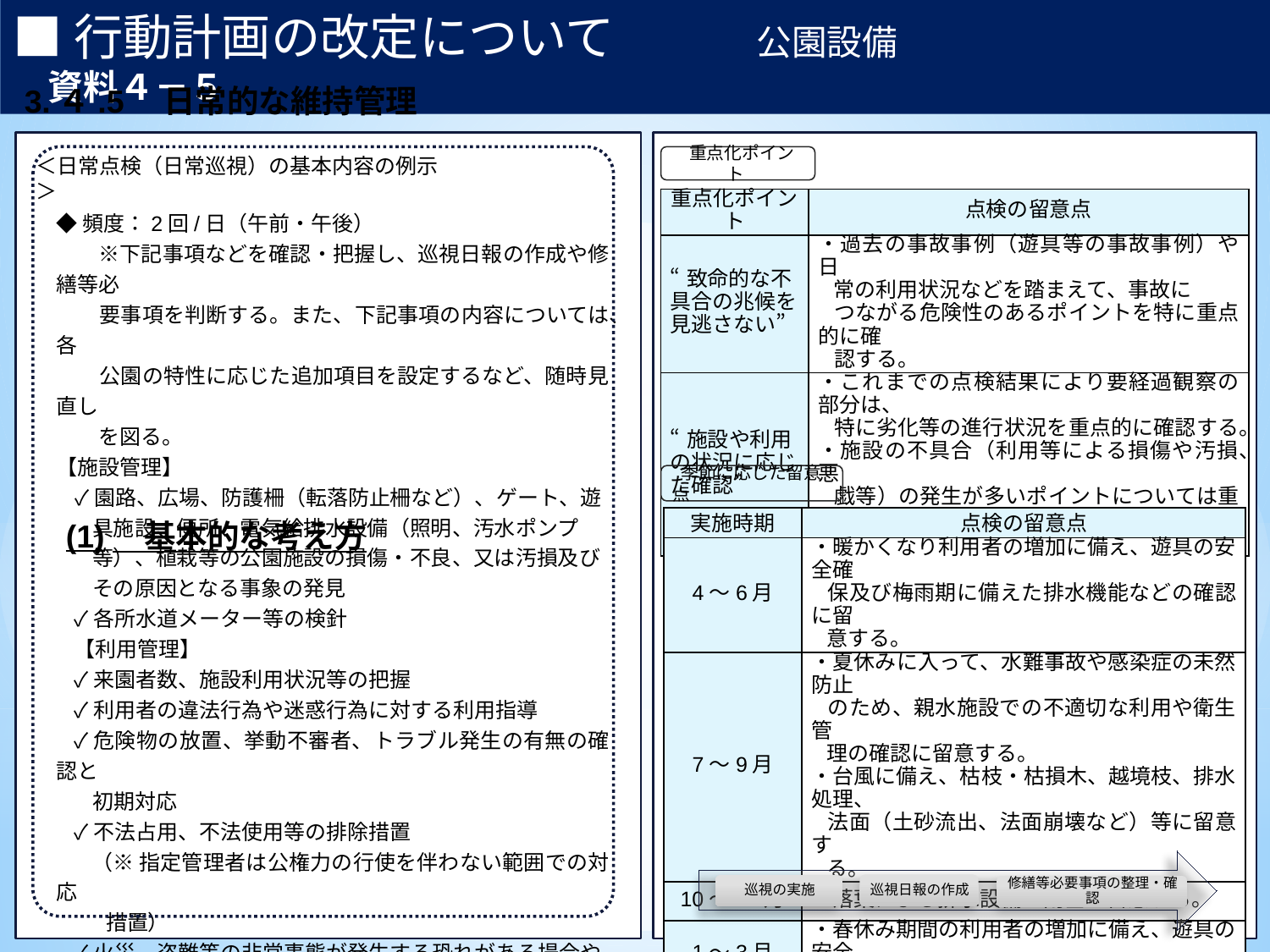

■行動計画の改定について　　　　公園設備　　　　　　　　　　　資料４－５
3.４.5　日常的な維持管理
(1)　基本的な考え方
【補足】	体制は主に行っている実施主体を記載しており、これによらない場合もある。
※1	日常点検の頻度は当該路線により異なり、交通量2万台/日以上の路線では週2回、それ以外では週1回の頻度で実施。
※2	臨時的に行う緊急点検等は必要に応じて随意実施。

＜日常点検（日常巡視）の基本内容の例示＞

 重点化ポイント
| 重点化ポイント | 点検の留意点 |
| --- | --- |
| “致命的な不具合の兆候を見逃さない” | ・過去の事故事例（遊具等の事故事例）や日 常の利用状況などを踏まえて、事故に つながる危険性のあるポイントを特に重点的に確 認する。 |
| “施設や利用の状況に応じた確認” | ・これまでの点検結果により要経過観察の部分は、 特に劣化等の進行状況を重点的に確認する。 ・施設の不具合（利用等による損傷や汚損、悪 戯等）の発生が多いポイントについては重点的 に確認する。 |
◆頻度：2回/日（午前・午後）
　　※下記事項などを確認・把握し、巡視日報の作成や修繕等必
        要事項を判断する。また、下記事項の内容については、各
        公園の特性に応じた追加項目を設定するなど、随時見直し
        を図る。
【施設管理】
✓園路、広場、防護柵（転落防止柵など）、ゲート、遊具施設、便所、電気給排水設備（照明、汚水ポンプ等）、植栽等の公園施設の損傷・不良、又は汚損及びその原因となる事象の発見
✓各所水道メーター等の検針
【利用管理】
✓来園者数、施設利用状況等の把握
✓利用者の違法行為や迷惑行為に対する利用指導
✓危険物の放置、挙動不審者、トラブル発生の有無の確認と
   初期対応
✓不法占用、不法使用等の排除措置
（※ 指定管理者は公権力の行使を伴わない範囲での対応
  措置）
✓火災、盗難等の非常事態が発生する恐れがある場合や発生
   した場合の関係機関への通報
✓迷子への対応
✓来園者からの問い合わせへの対応
 季節に応じた留意点
| 実施時期 | 点検の留意点 |
| --- | --- |
| 4～6月 | ・暖かくなり利用者の増加に備え、遊具の安全確 保及び梅雨期に備えた排水機能などの確認に留 意する。 |
| 7～9月 | ・夏休みに入って、水難事故や感染症の未然防止 のため、親水施設での不適切な利用や衛生管 理の確認に留意する。 ・台風に備え、枯枝・枯損木、越境枝、排水処理、 法面（土砂流出、法面崩壊など）等に留意す る。 |
| 10～12月 | ・落葉による排水設備の閉塞に留意する。 |
| 1～3月 | ・春休み期間の利用者の増加に備え、遊具の安全 確保などの確認に留意する。 |
巡視の実施
巡視日報の作成
修繕等必要事項の整理・確認
69